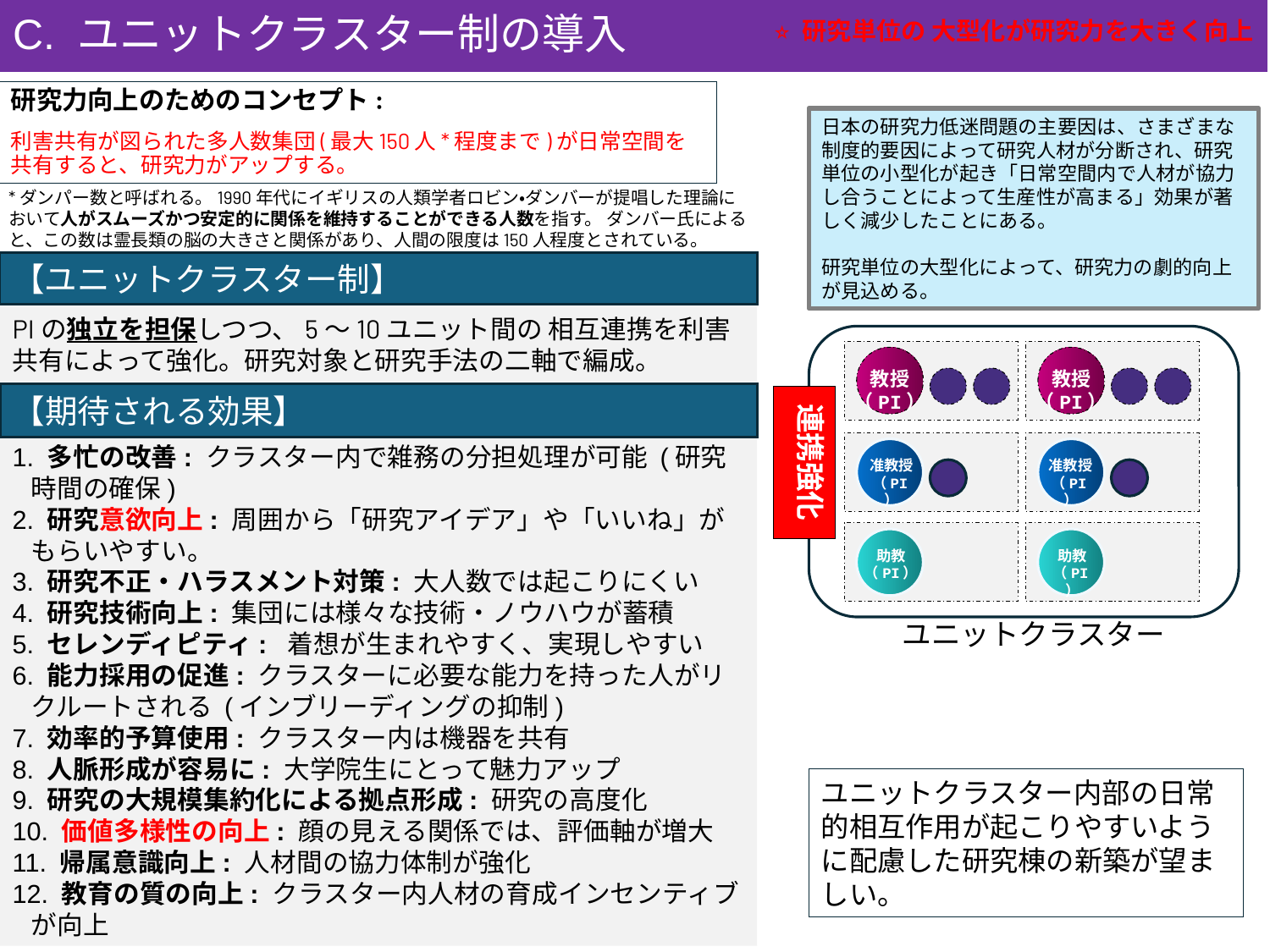

C. ユニットクラスター制の導入
⭐️ 研究単位の 大型化が研究力を大きく向上
研究力向上のためのコンセプト:
利害共有が図られた多人数集団(最大150人*程度まで)が日常空間を共有すると、研究力がアップする。
日本の研究力低迷問題の主要因は、さまざまな制度的要因によって研究人材が分断され、研究単位の小型化が起き「日常空間内で人材が協力し合うことによって生産性が高まる」効果が著しく減少したことにある。

研究単位の大型化によって、研究力の劇的向上が見込める。
*ダンパー数と呼ばれる。1990年代にイギリスの人類学者ロビン・ダンバーが提唱した理論において人がスムーズかつ安定的に関係を維持することができる人数を指す。 ダンバー氏によると、この数は霊長類の脳の大きさと関係があり、人間の限度は150人程度とされている。
【ユニットクラスター制】
PIの独立を担保しつつ、5〜10ユニット間の 相互連携を利害共有によって強化。研究対象と研究手法の二軸で編成。

教授
（PI）

教授
（PI）

【期待される効果】
連携強化

准教授
（PI）

准教授
（PI）

1. 多忙の改善: クラスター内で雑務の分担処理が可能 (研究時間の確保)
2. 研究意欲向上: 周囲から「研究アイデア」や「いいね」がもらいやすい。
3. 研究不正・ハラスメント対策: 大人数では起こりにくい
4. 研究技術向上: 集団には様々な技術・ノウハウが蓄積
5. セレンディピティ:  着想が生まれやすく、実現しやすい
6. 能力採用の促進: クラスターに必要な能力を持った人がリクルートされる (インブリーディングの抑制)
7. 効率的予算使用: クラスター内は機器を共有
8. 人脈形成が容易に: 大学院生にとって魅力アップ
9. 研究の大規模集約化による拠点形成: 研究の高度化
10. 価値多様性の向上: 顔の見える関係では、評価軸が増大
11. 帰属意識向上: 人材間の協力体制が強化
12. 教育の質の向上: クラスター内人材の育成インセンティブが向上

助教
（PI）

助教
（PI）
ユニットクラスター
ユニットクラスター内部の日常的相互作用が起こりやすいように配慮した研究棟の新築が望ましい。